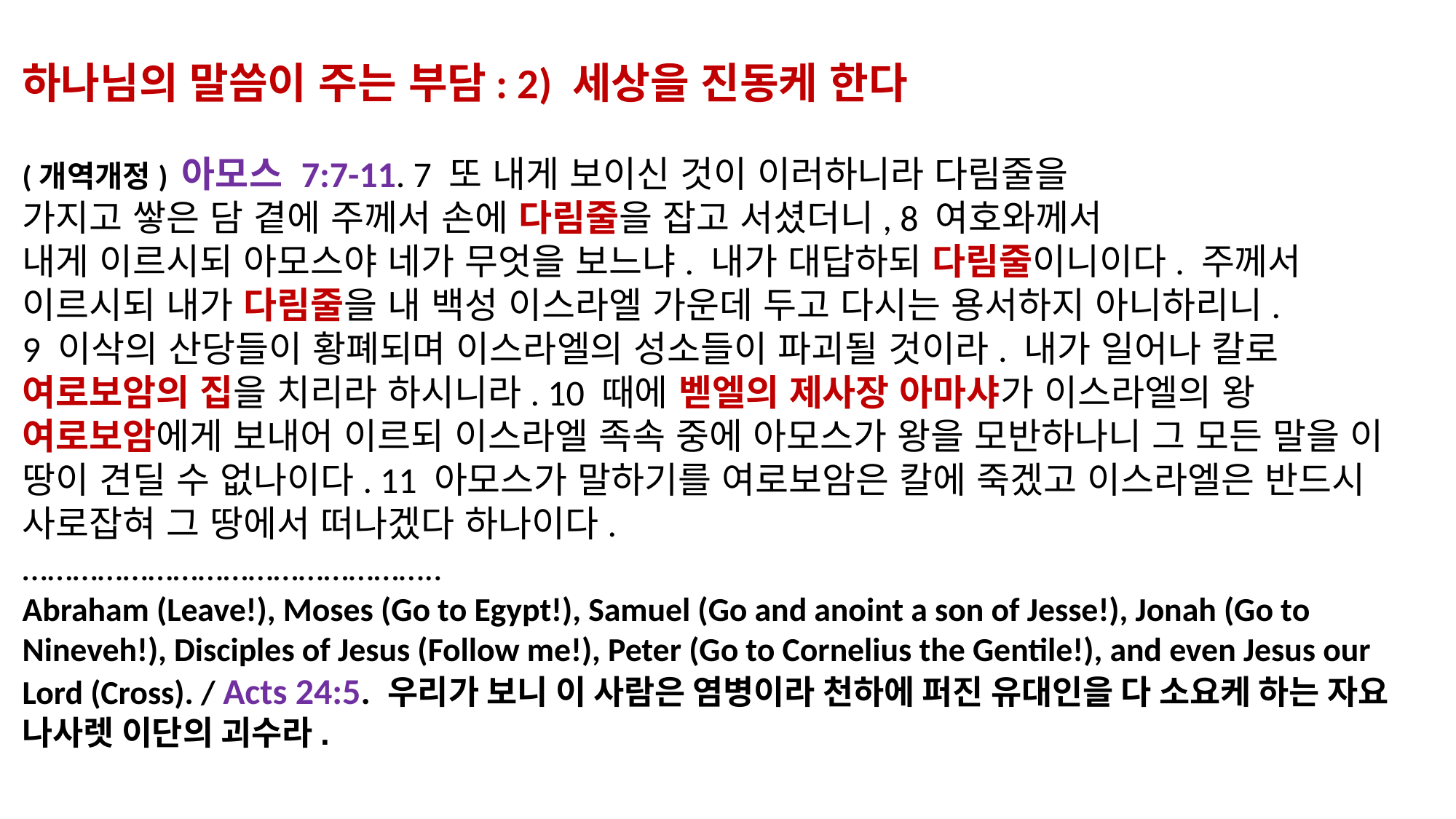

하나님의 말씀이 주는 부담: 2) 세상을 진동케 한다

(개역개정) 아모스 7:7-11. 7 또 내게 보이신 것이 이러하니라 다림줄을
가지고 쌓은 담 곁에 주께서 손에 다림줄을 잡고 서셨더니, 8 여호와께서
내게 이르시되 아모스야 네가 무엇을 보느냐. 내가 대답하되 다림줄이니이다. 주께서 이르시되 내가 다림줄을 내 백성 이스라엘 가운데 두고 다시는 용서하지 아니하리니.
9 이삭의 산당들이 황폐되며 이스라엘의 성소들이 파괴될 것이라. 내가 일어나 칼로 여로보암의 집을 치리라 하시니라. 10 때에 벧엘의 제사장 아마샤가 이스라엘의 왕 여로보암에게 보내어 이르되 이스라엘 족속 중에 아모스가 왕을 모반하나니 그 모든 말을 이 땅이 견딜 수 없나이다. 11 아모스가 말하기를 여로보암은 칼에 죽겠고 이스라엘은 반드시 사로잡혀 그 땅에서 떠나겠다 하나이다.
…………………………………………..
Abraham (Leave!), Moses (Go to Egypt!), Samuel (Go and anoint a son of Jesse!), Jonah (Go to Nineveh!), Disciples of Jesus (Follow me!), Peter (Go to Cornelius the Gentile!), and even Jesus our Lord (Cross). / Acts 24:5. 우리가 보니 이 사람은 염병이라 천하에 퍼진 유대인을 다 소요케 하는 자요 나사렛 이단의 괴수라.